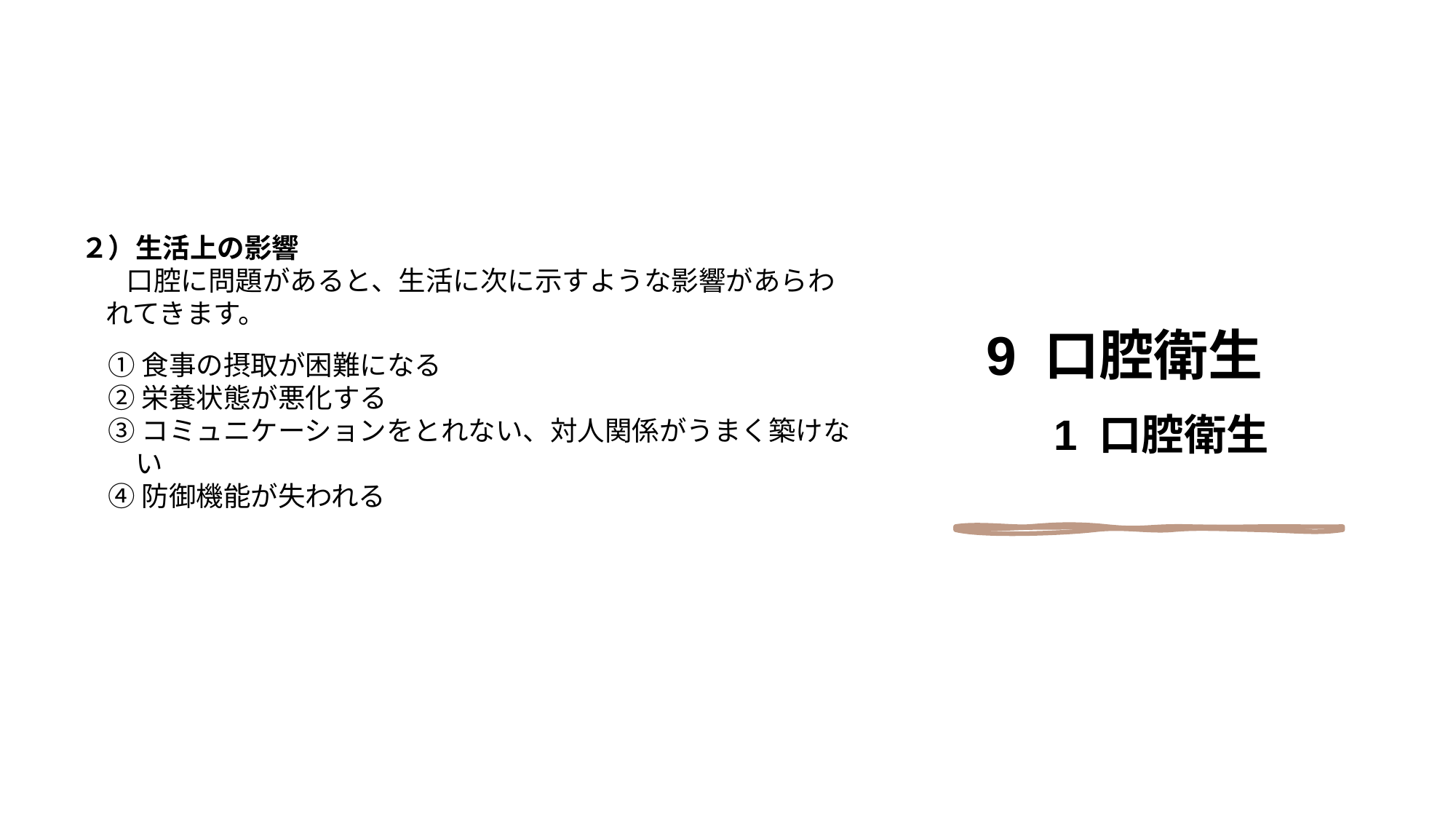

２）生活上の影響
　   口腔に問題があると、生活に次に示すような影響があらわ
   れてきます。

　① 食事の摂取が困難になる
　② 栄養状態が悪化する
　③ コミュニケーションをとれない、対人関係がうまく築けな
　　い
　④ 防御機能が失われる

9 口腔衛生
　1 口腔衛生